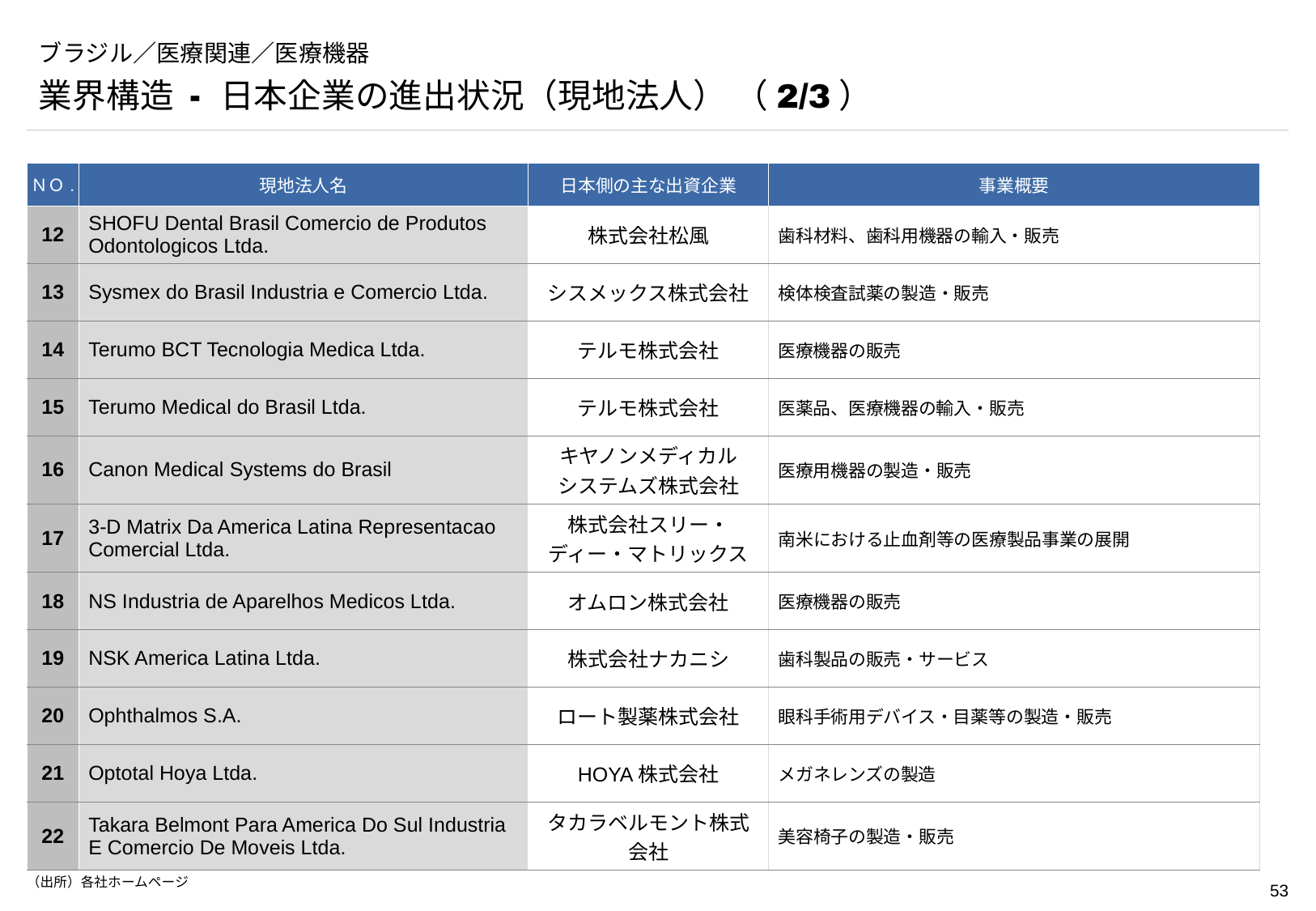

# ブラジル／医療関連／医療機器
業界構造 - 日本企業の進出状況（現地法人） （2/3）
| ＮＯ. | 現地法人名 | 日本側の主な出資企業 | 事業概要 |
| --- | --- | --- | --- |
| 12 | SHOFU Dental Brasil Comercio de Produtos Odontologicos Ltda. | 株式会社松風 | 歯科材料、歯科用機器の輸入・販売 |
| 13 | Sysmex do Brasil Industria e Comercio Ltda. | シスメックス株式会社 | 検体検査試薬の製造・販売 |
| 14 | Terumo BCT Tecnologia Medica Ltda. | テルモ株式会社 | 医療機器の販売 |
| 15 | Terumo Medical do Brasil Ltda. | テルモ株式会社 | 医薬品、医療機器の輸入・販売 |
| 16 | Canon Medical Systems do Brasil | キヤノンメディカル システムズ株式会社 | 医療用機器の製造・販売 |
| 17 | 3-D Matrix Da America Latina Representacao Comercial Ltda. | 株式会社スリー・ディー・マトリックス | 南米における止血剤等の医療製品事業の展開 |
| 18 | NS Industria de Aparelhos Medicos Ltda. | オムロン株式会社 | 医療機器の販売 |
| 19 | NSK America Latina Ltda. | 株式会社ナカニシ | 歯科製品の販売・サービス |
| 20 | Ophthalmos S.A. | ロート製薬株式会社 | 眼科手術用デバイス・目薬等の製造・販売 |
| 21 | Optotal Hoya Ltda. | HOYA株式会社 | メガネレンズの製造 |
| 22 | Takara Belmont Para America Do Sul Industria E Comercio De Moveis Ltda. | タカラベルモント株式会社 | 美容椅子の製造・販売 |
（出所）各社ホームページ